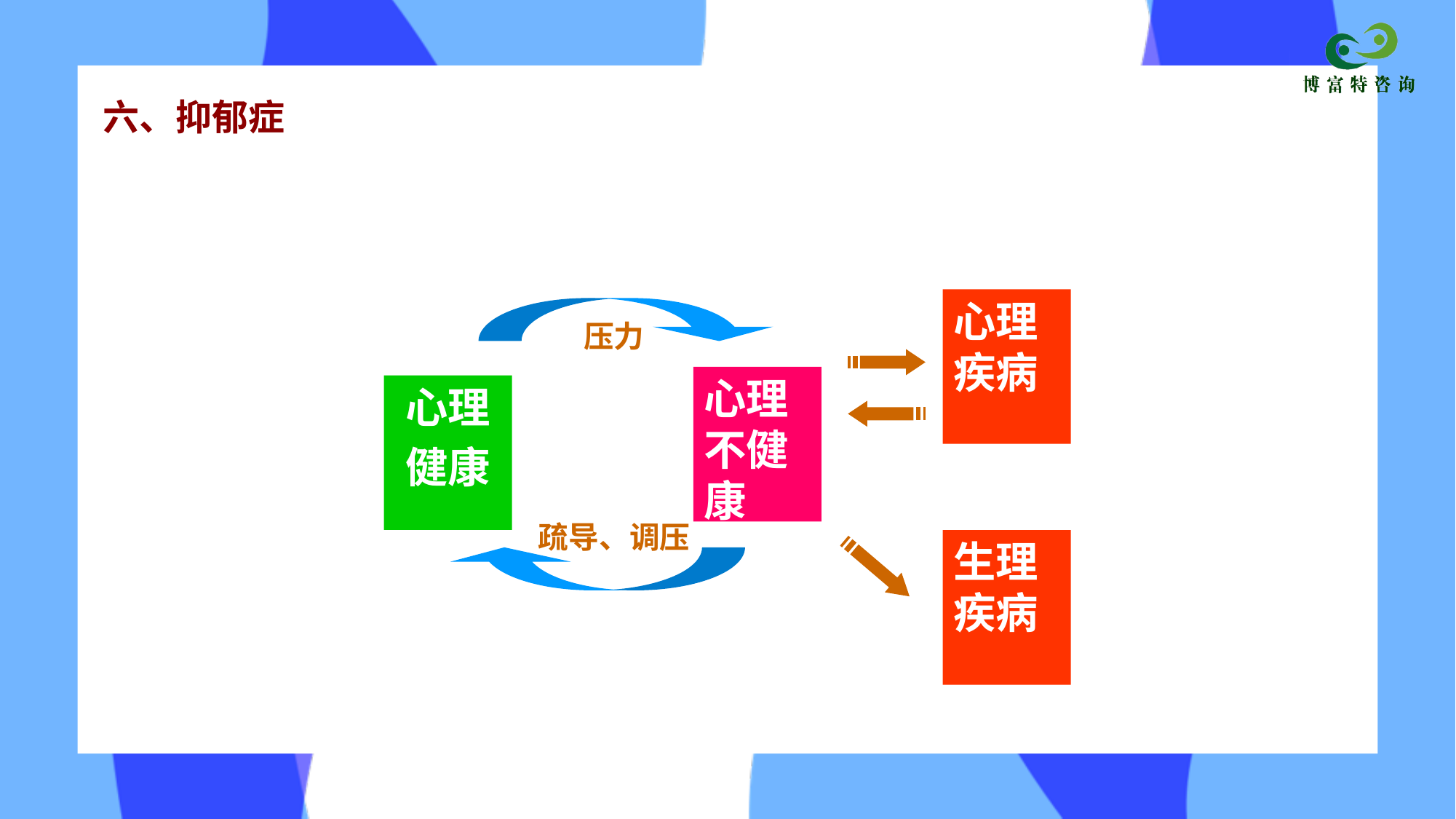

六、抑郁症
心理疾病

压力

心理不健康
心理
健康

疏导、调压
生理疾病